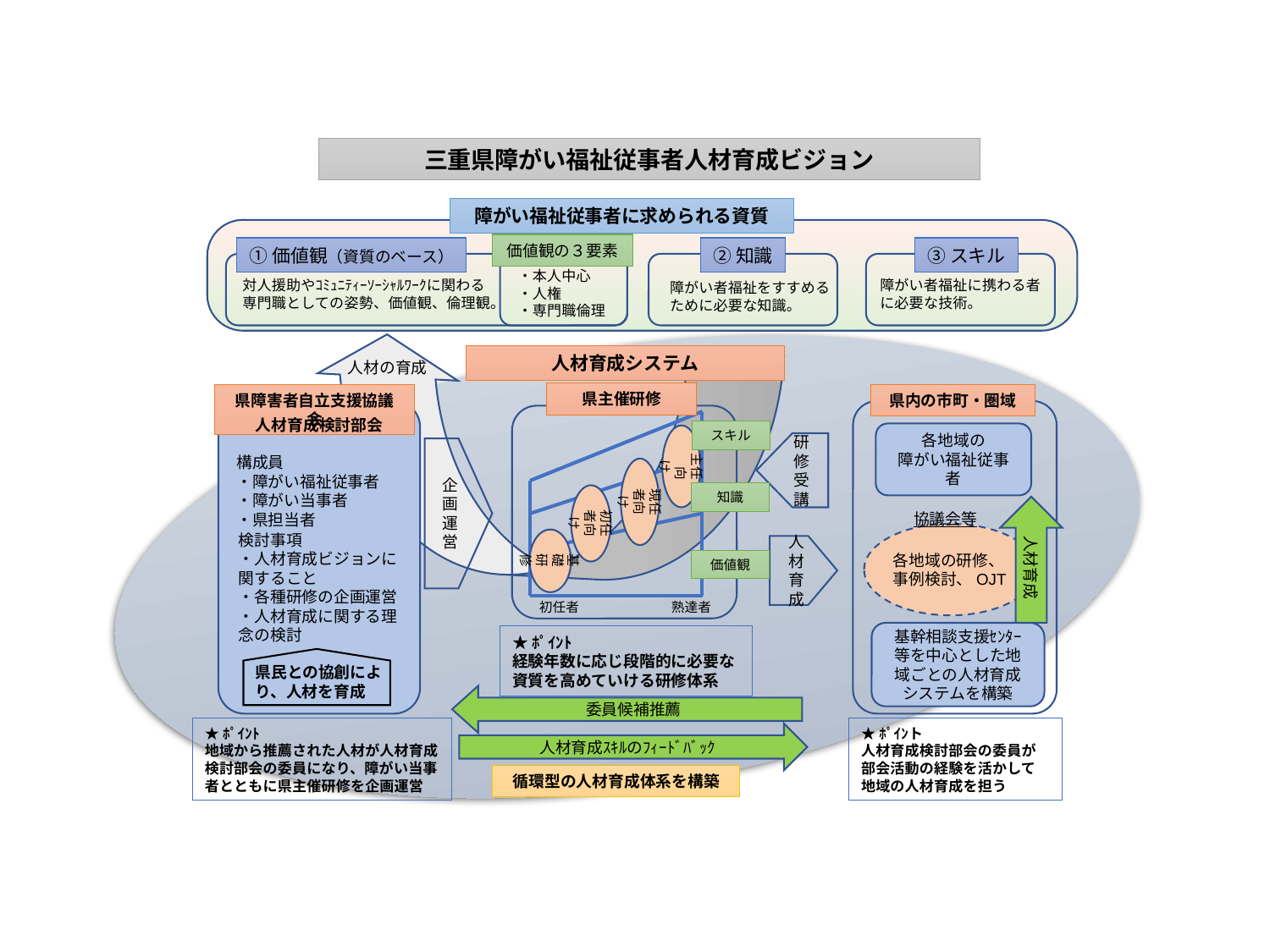

三重県障がい福祉従事者人材育成ビジョン
障がい福祉従事者に求められる資質

価値観の３要素
①価値観（資質のベース）
②知識
③スキル

・本人中心
・人権
・専門職倫理
対人援助やｺﾐｭﾆﾃｨｰｿｰｼｬﾙﾜｰｸに関わる専門職としての姿勢、価値観、倫理観。
障がい者福祉に携わる者に必要な技術。
障がい者福祉をすすめるために必要な知識。
人材育成システム

人材の育成
県主催研修
県障害者自立支援協議会
県内の市町・圏域

人材育成検討部会
スキル
各地域の
障がい福祉従事者
主任
　向け
研修受講
企画
運営
構成員
・障がい福祉従事者
・障がい当事者
・県担当者
現任者向け
知識
初任者向け
人材育成
協議会等
各地域の研修、事例検討、OJT
検討事項
・人材育成ビジョンに関すること
・各種研修の企画運営
・人材育成に関する理念の検討
基礎研修
人材育成
価値観
初任者
熟達者

基幹相談支援ｾﾝﾀｰ等を中心とした地域ごとの人材育成システムを構築
★ﾎﾟｲﾝﾄ
経験年数に応じ段階的に必要な資質を高めていける研修体系
県民との協創により、人材を育成
委員候補推薦
★ﾎﾟｲﾝﾄ
地域から推薦された人材が人材育成検討部会の委員になり、障がい当事者とともに県主催研修を企画運営
★ﾎﾟｲﾝト
人材育成検討部会の委員が部会活動の経験を活かして地域の人材育成を担う
人材育成ｽｷﾙのﾌｨｰﾄﾞﾊﾞｯｸ
循環型の人材育成体系を構築